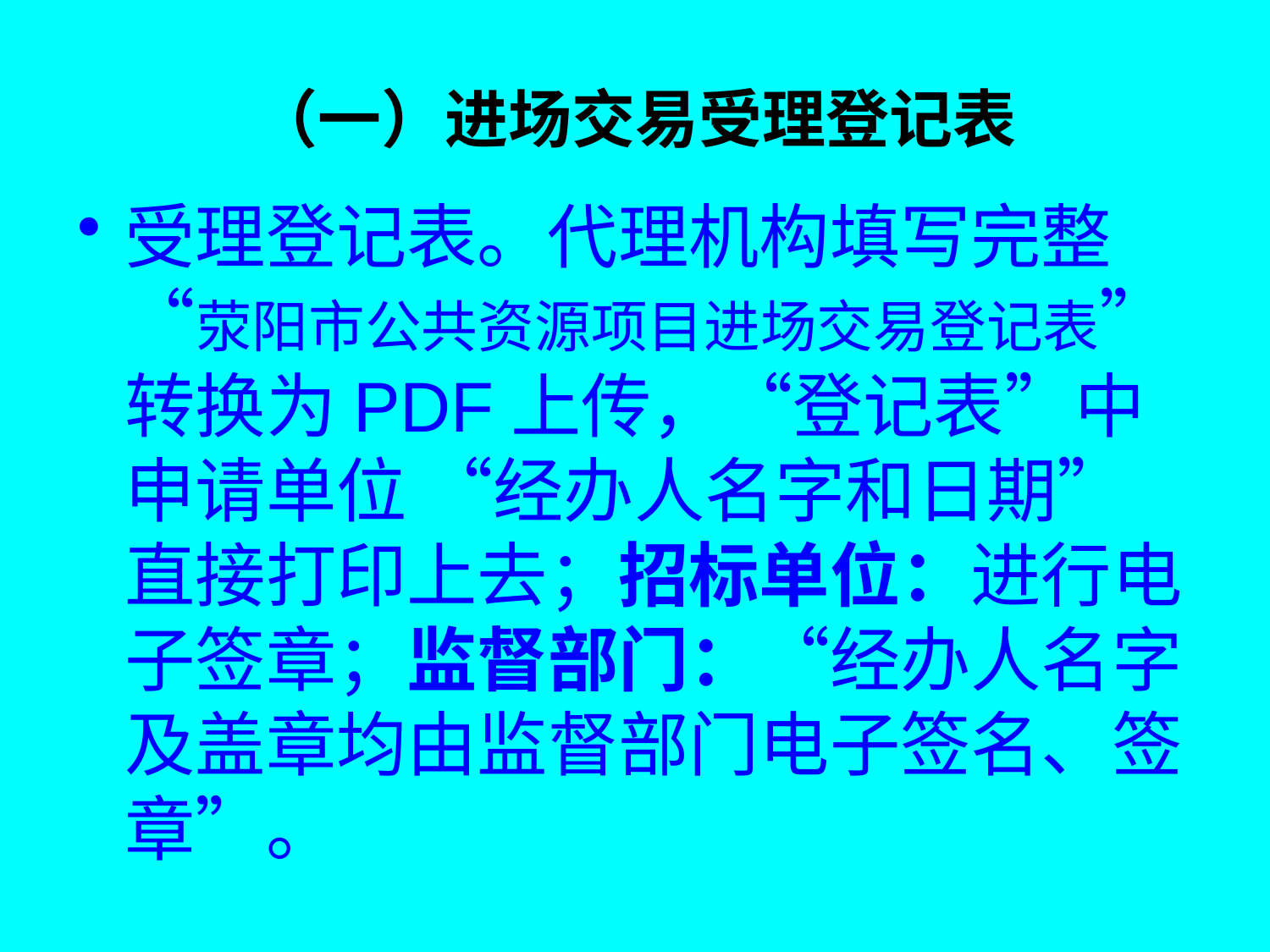

# （一）进场交易受理登记表
受理登记表。代理机构填写完整“荥阳市公共资源项目进场交易登记表”转换为PDF上传，“登记表”中申请单位 “经办人名字和日期”直接打印上去；招标单位：进行电子签章；监督部门：“经办人名字及盖章均由监督部门电子签名、签章”。